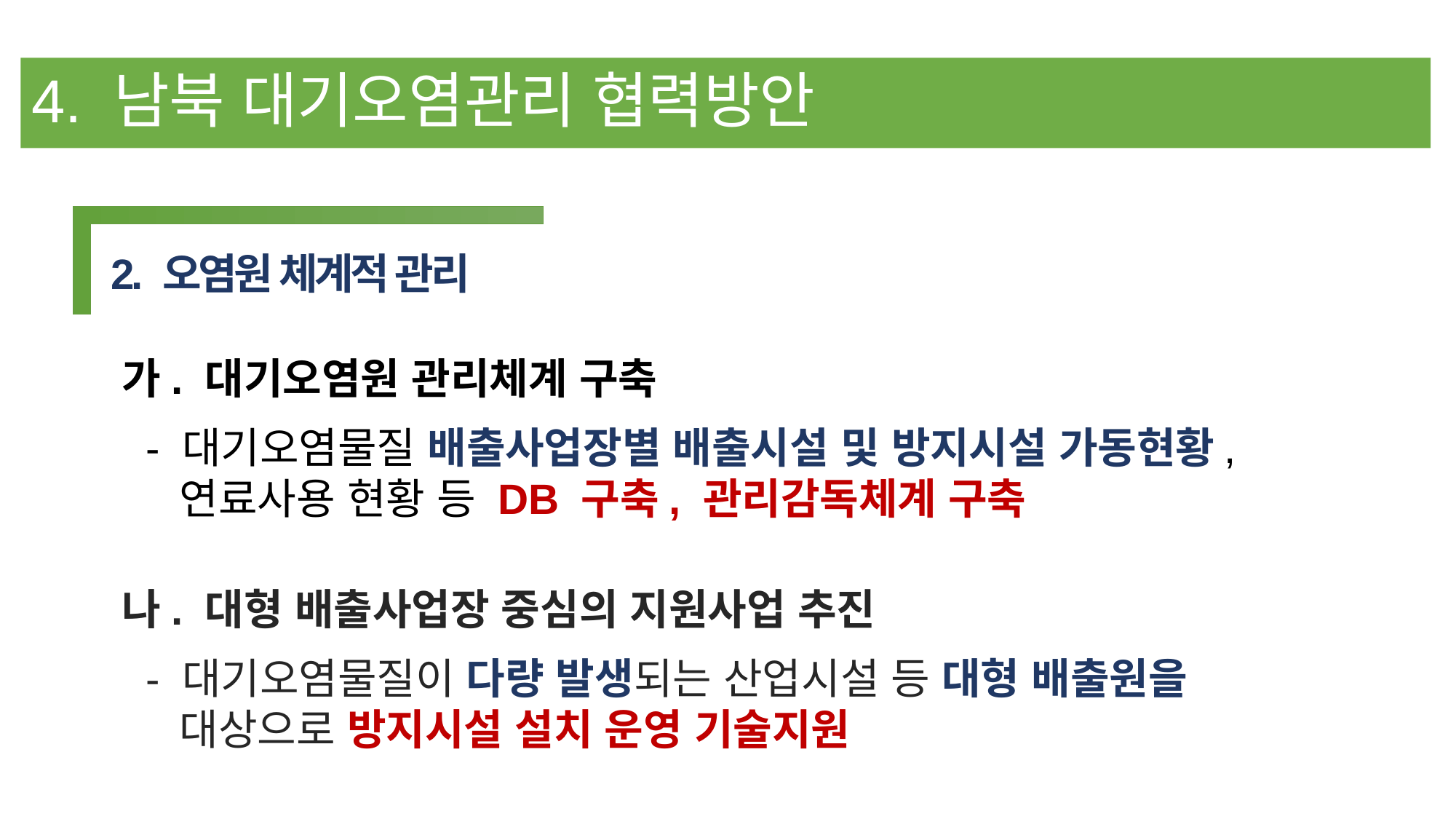

# 4. 남북 대기오염관리 협력방안

2. 오염원 체계적 관리
가. 대기오염원 관리체계 구축

  - 대기오염물질 배출사업장별 배출시설 및 방지시설 가동현황,
    연료사용 현황 등 DB 구축, 관리감독체계 구축

나. 대형 배출사업장 중심의 지원사업 추진

  - 대기오염물질이 다량 발생되는 산업시설 등 대형 배출원을
    대상으로 방지시설 설치 운영 기술지원